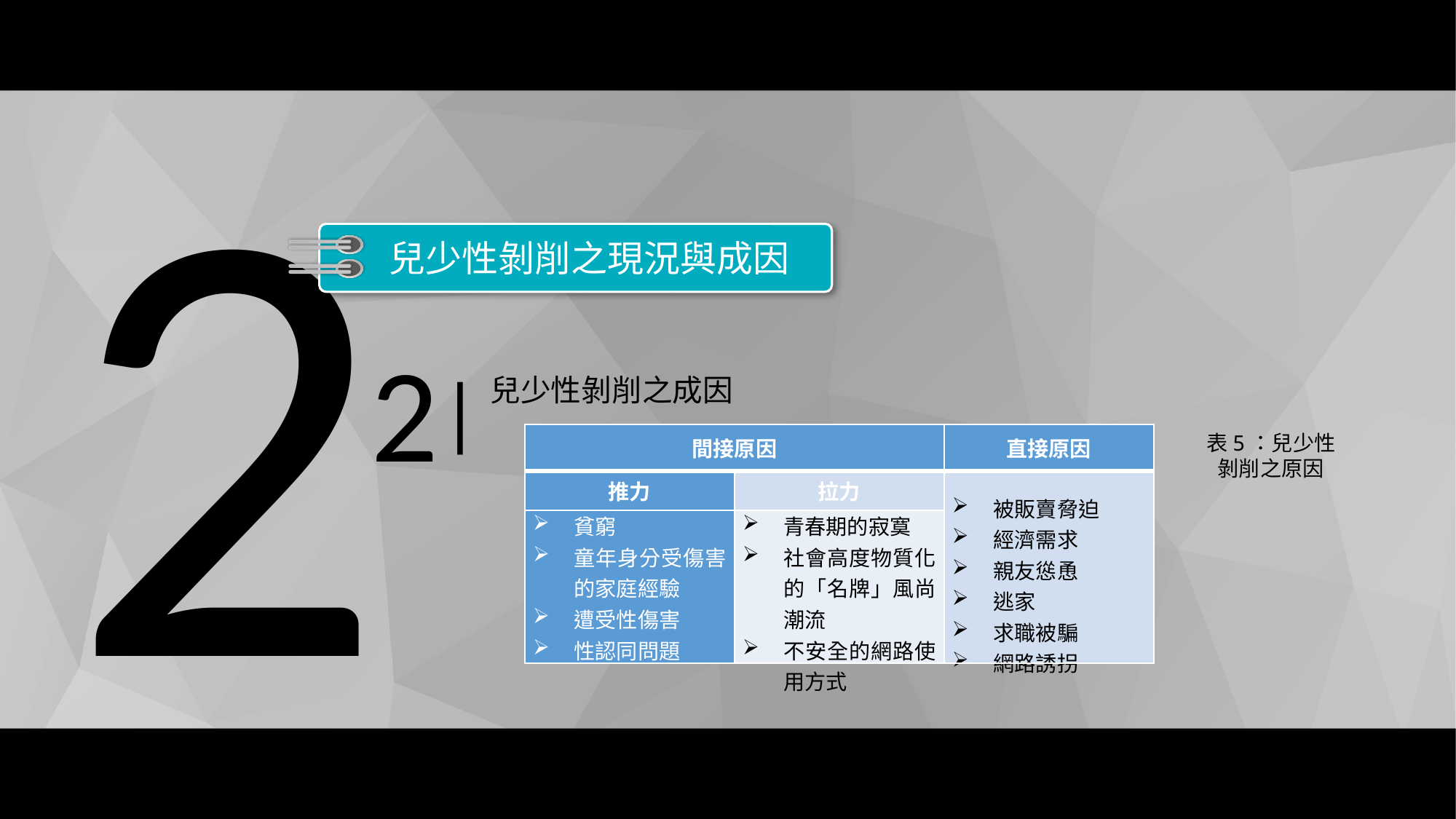

2

兒少性剝削之現況與成因
2
|
兒少性剝削之成因
| 間接原因 |  | 直接原因 |
| --- | --- | --- |
| 推力 | 拉力 | 被販賣脅迫 經濟需求 親友慫恿 逃家 求職被騙 網路誘拐 |
| 貧窮 童年身分受傷害的家庭經驗 遭受性傷害 性認同問題 | 青春期的寂寞 社會高度物質化的「名牌」風尚潮流 不安全的網路使用方式 |  |
表5：兒少性剝削之原因